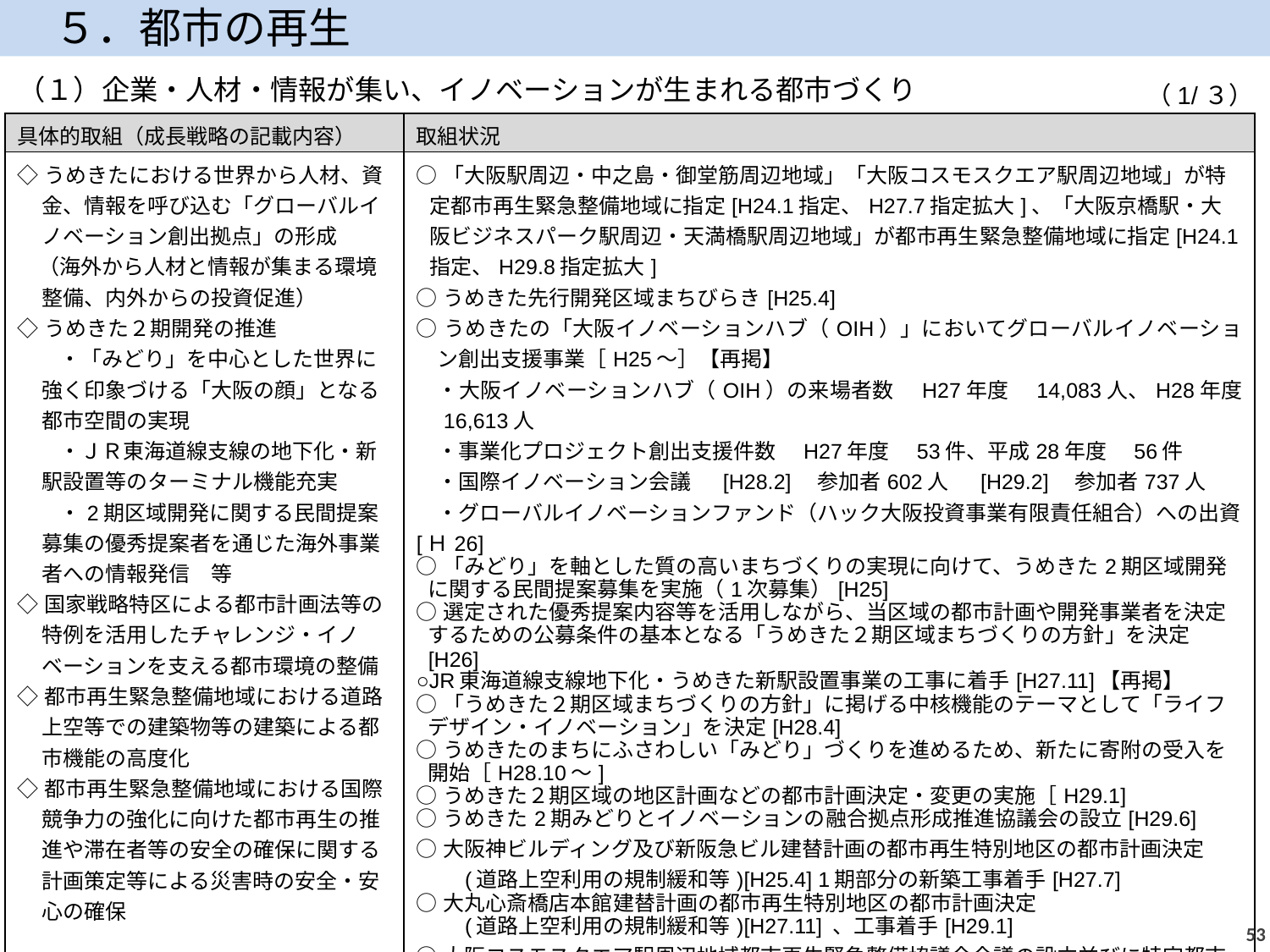

５．都市の再生
（１）企業・人材・情報が集い、イノベーションが生まれる都市づくり
（1/３）
| 具体的取組（成長戦略の記載内容） | 取組状況 |
| --- | --- |
| ◇うめきたにおける世界から人材、資金、情報を呼び込む「グローバルイノベーション創出拠点」の形成 　（海外から人材と情報が集まる環境整備、内外からの投資促進） ◇うめきた２期開発の推進 　　・「みどり」を中心とした世界に強く印象づける「大阪の顔」となる都市空間の実現 　　・ＪＲ東海道線支線の地下化・新駅設置等のターミナル機能充実 　　・2期区域開発に関する民間提案募集の優秀提案者を通じた海外事業者への情報発信　等 ◇国家戦略特区による都市計画法等の特例を活用したチャレンジ・イノベーションを支える都市環境の整備 ◇都市再生緊急整備地域における道路上空等での建築物等の建築による都市機能の高度化 ◇都市再生緊急整備地域における国際競争力の強化に向けた都市再生の推進や滞在者等の安全の確保に関する計画策定等による災害時の安全・安心の確保 | ○「大阪駅周辺・中之島・御堂筋周辺地域」「大阪コスモスクエア駅周辺地域」が特定都市再生緊急整備地域に指定[H24.1指定、H27.7指定拡大]、「大阪京橋駅・大阪ビジネスパーク駅周辺・天満橋駅周辺地域」が都市再生緊急整備地域に指定[H24.1指定、H29.8指定拡大] ○うめきた先行開発区域まちびらき[H25.4] ○うめきたの「大阪イノベーションハブ（OIH）」においてグローバルイノベーション創出支援事業［H25～］【再掲】 ・大阪イノベーションハブ（OIH）の来場者数　H27年度　14,083人、H28年度　16,613人 ・事業化プロジェクト創出支援件数　H27年度　53件、平成28年度　56件 ・国際イノベーション会議　 [H28.2]　参加者602人　 [H29.2]　参加者737人 　・グローバルイノベーションファンド（ハック大阪投資事業有限責任組合）への出資[Ｈ26] ○「みどり」を軸とした質の高いまちづくりの実現に向けて、うめきた2期区域開発に関する民間提案募集を実施（1次募集）[H25]　 ○選定された優秀提案内容等を活用しながら、当区域の都市計画や開発事業者を決定するための公募条件の基本となる「うめきた２期区域まちづくりの方針」を決定[H26] ○JR東海道線支線地下化・うめきた新駅設置事業の工事に着手[H27.11]【再掲】 ○「うめきた２期区域まちづくりの方針」に掲げる中核機能のテーマとして「ライフデザイン・イノベーション」を決定[H28.4] ○うめきたのまちにふさわしい「みどり」づくりを進めるため、新たに寄附の受入を開始［H28.10～] ○うめきた２期区域の地区計画などの都市計画決定・変更の実施［H29.1] ○うめきた2期みどりとイノベーションの融合拠点形成推進協議会の設立[H29.6] ○大阪神ビルディング及び新阪急ビル建替計画の都市再生特別地区の都市計画決定 　　(道路上空利用の規制緩和等)[H25.4] 1期部分の新築工事着手[H27.7] ○大丸心斎橋店本館建替計画の都市再生特別地区の都市計画決定 　　(道路上空利用の規制緩和等)[H27.11] 、工事着手[H29.1] ○大阪コスモスクエア駅周辺地域都市再生緊急整備協議会会議の設立並びに特定都市再生緊急整備地域の整備計画及び都市再生安全確保計画の策定［H26.8］ ・最先端低体温研究所の建設[H29年度予定] ・森ノ宮医療学園の２期工事の完了[～H28.3]、及び用地拡張[H28.12] ・臨海部における国際交流拠点としての役割強化に向け、宿泊など国際観光の支援機能の導入と駅周辺での民間複合開発の誘導を図るため、咲洲の地区計画を変更[H29.5] (次ページへ続く） |
53